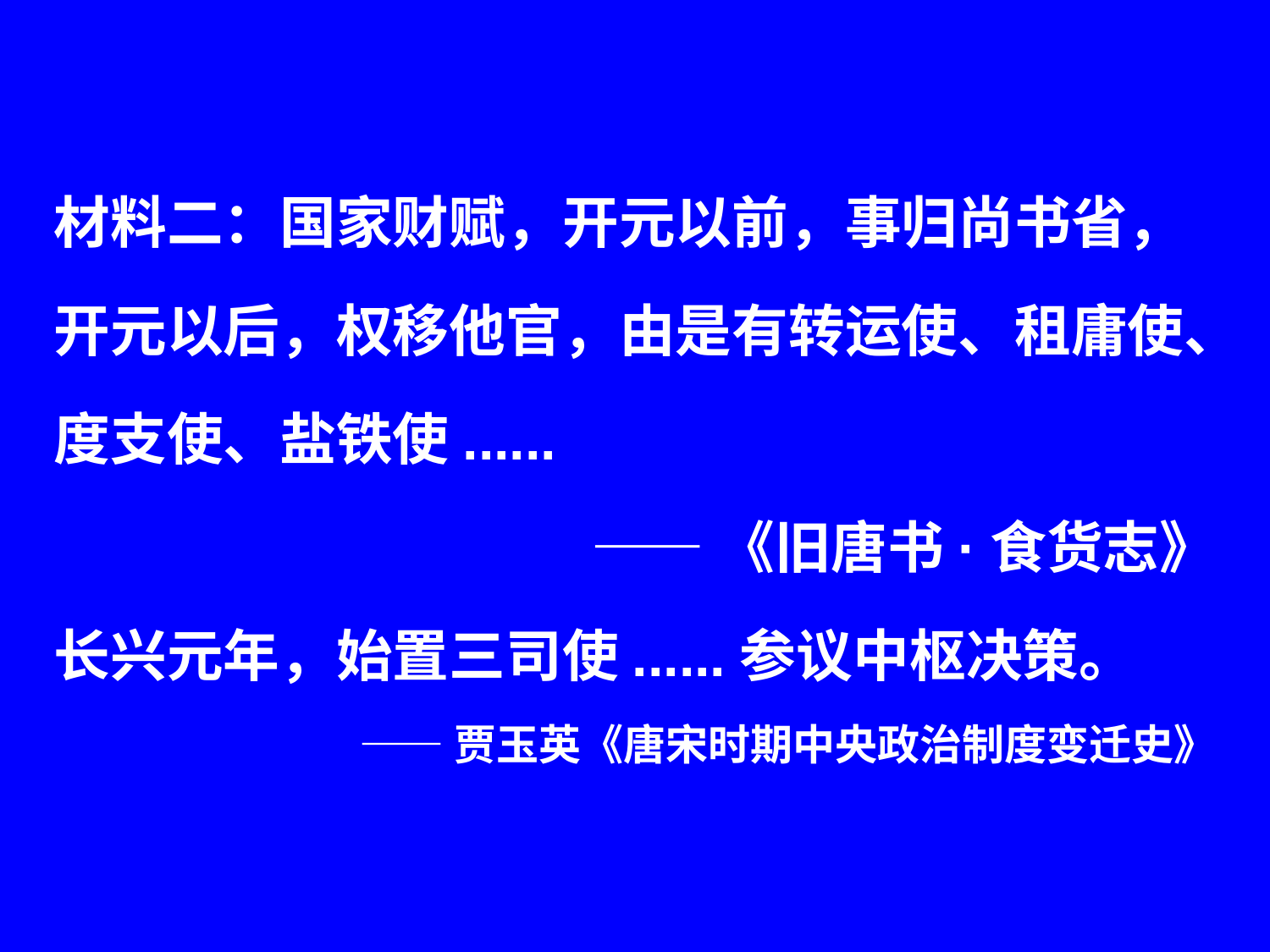

材料二：国家财赋，开元以前，事归尚书省，开元以后，权移他官，由是有转运使、租庸使、度支使、盐铁使......
——《旧唐书·食货志》
长兴元年，始置三司使......参议中枢决策。
——贾玉英《唐宋时期中央政治制度变迁史》